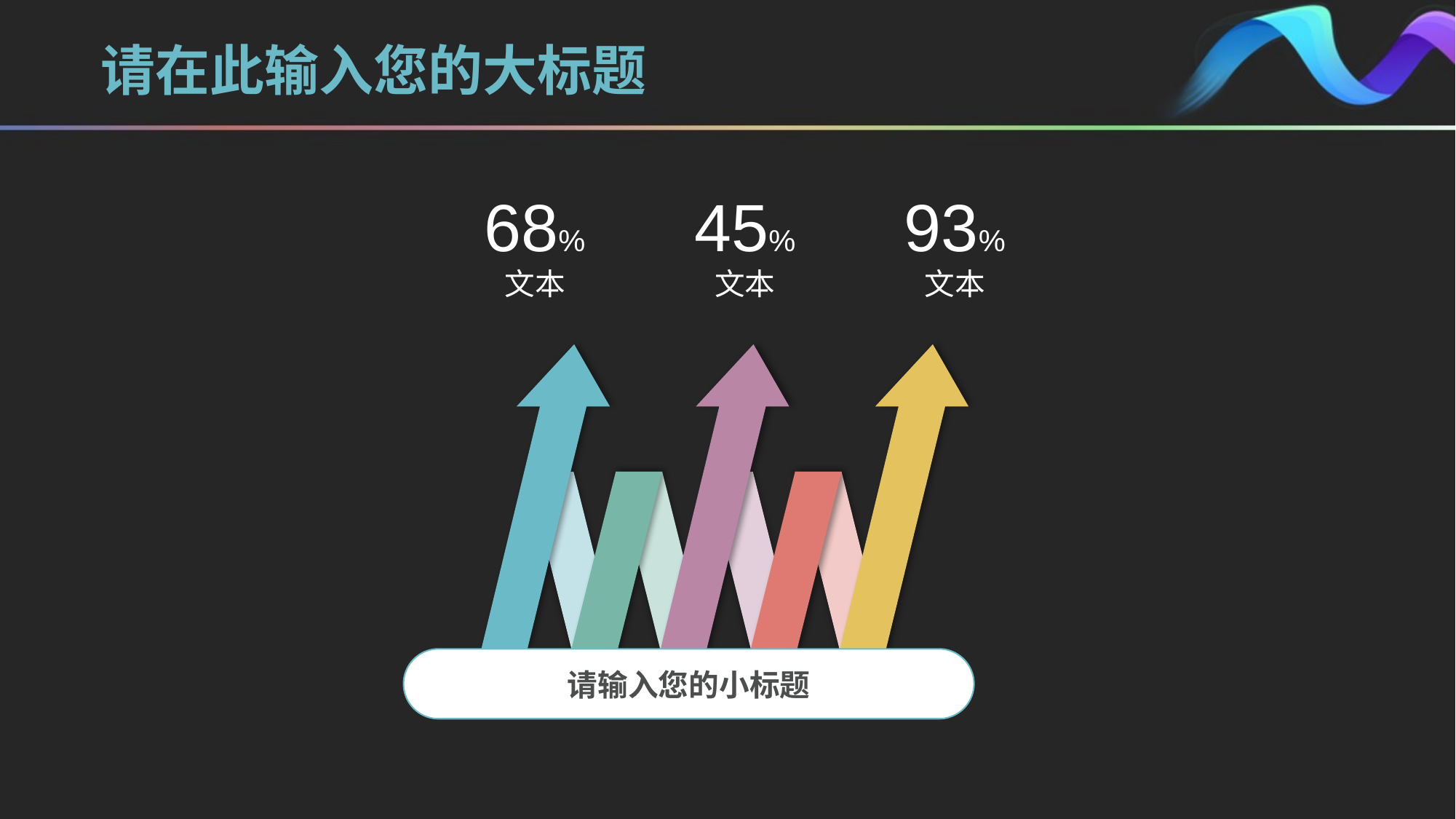

# 请在此输入您的大标题
68%
文本
45%
文本
93%
文本

请输入您的小标题